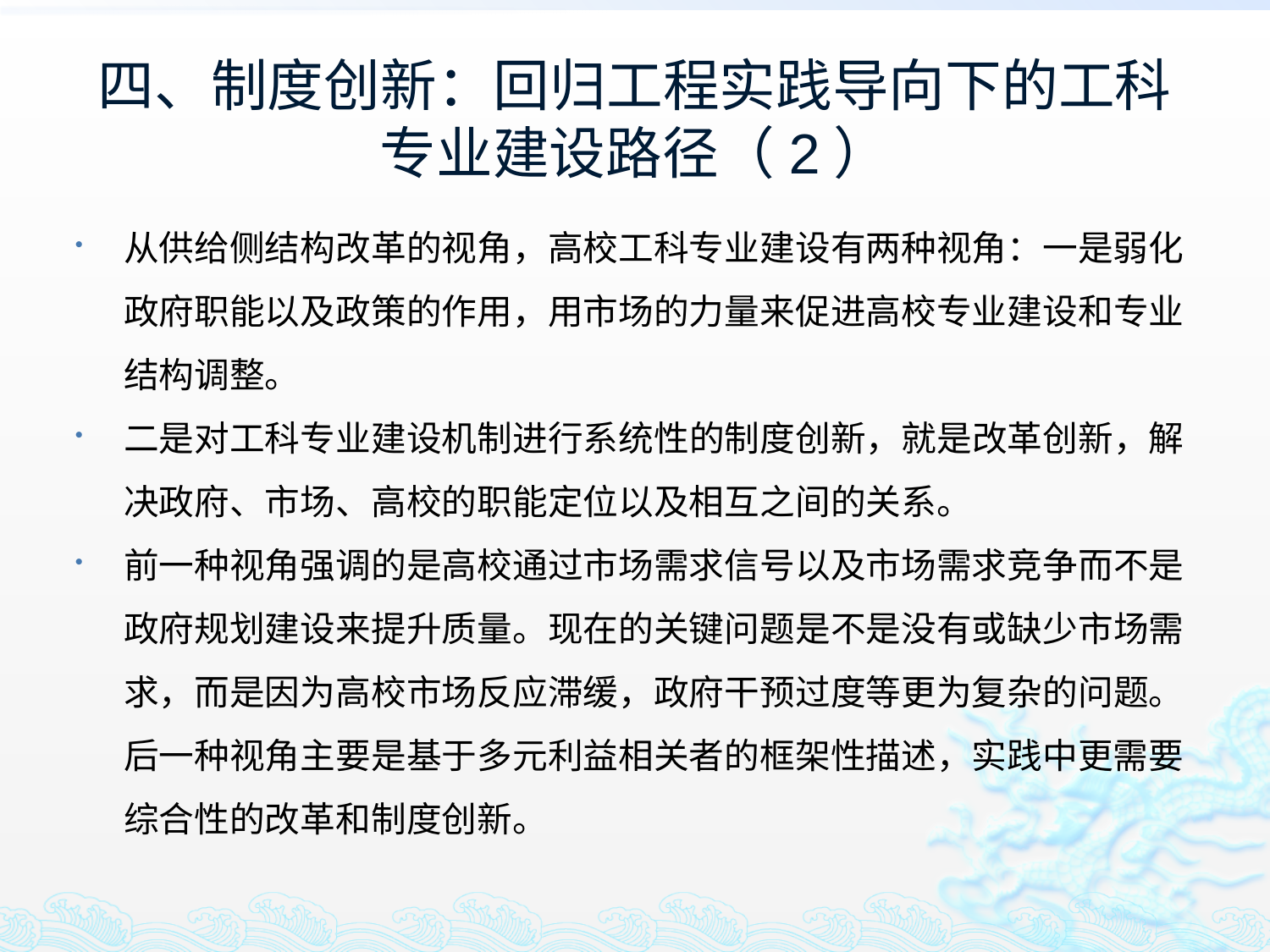

# 四、制度创新：回归工程实践导向下的工科专业建设路径（2）
从供给侧结构改革的视角，高校工科专业建设有两种视角：一是弱化政府职能以及政策的作用，用市场的力量来促进高校专业建设和专业结构调整。
二是对工科专业建设机制进行系统性的制度创新，就是改革创新，解决政府、市场、高校的职能定位以及相互之间的关系。
前一种视角强调的是高校通过市场需求信号以及市场需求竞争而不是政府规划建设来提升质量。现在的关键问题是不是没有或缺少市场需求，而是因为高校市场反应滞缓，政府干预过度等更为复杂的问题。后一种视角主要是基于多元利益相关者的框架性描述，实践中更需要综合性的改革和制度创新。